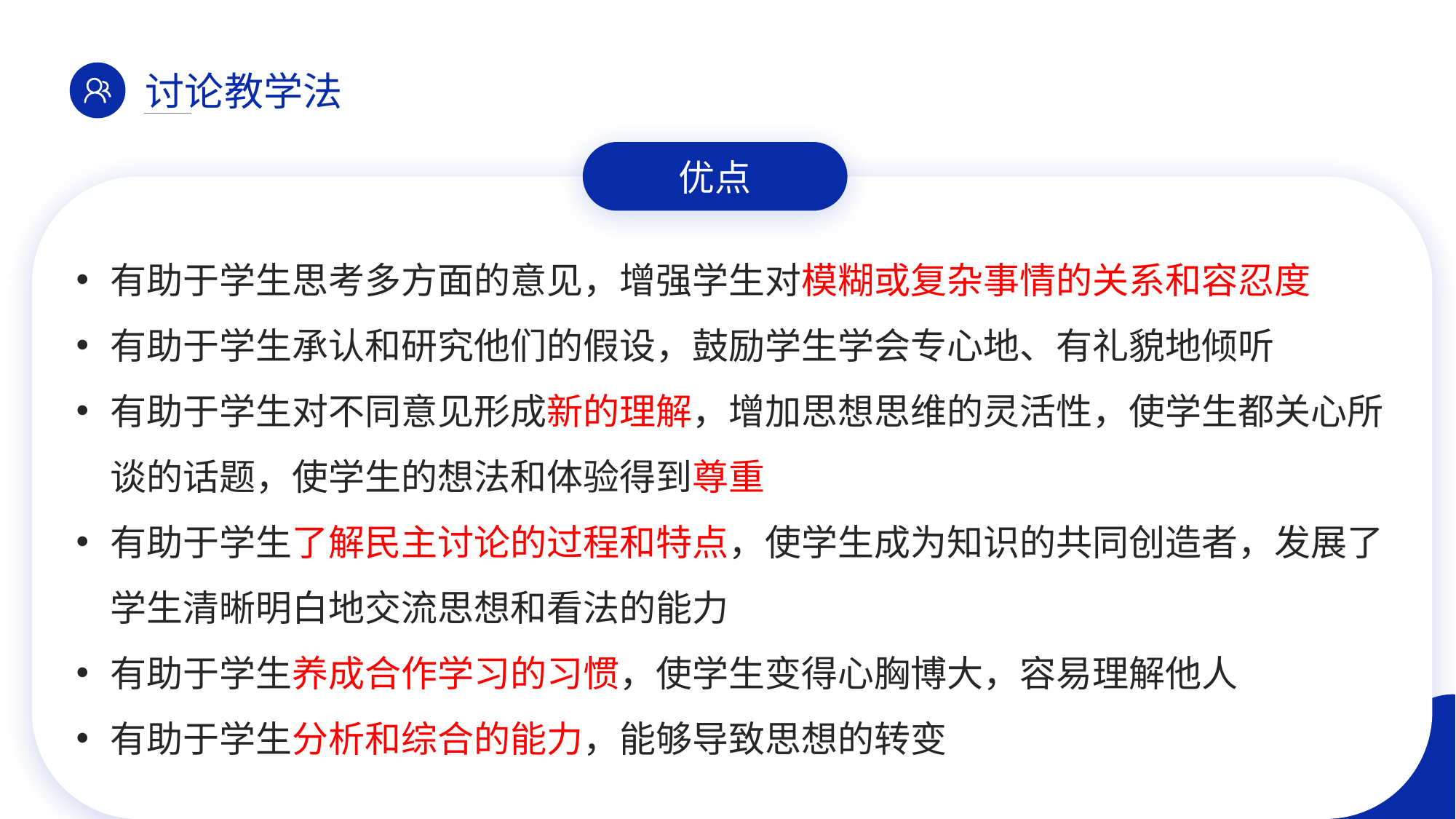

讨论教学法
优点
有助于学生思考多方面的意见，增强学生对模糊或复杂事情的关系和容忍度
有助于学生承认和研究他们的假设，鼓励学生学会专心地、有礼貌地倾听
有助于学生对不同意见形成新的理解，增加思想思维的灵活性，使学生都关心所谈的话题，使学生的想法和体验得到尊重
有助于学生了解民主讨论的过程和特点，使学生成为知识的共同创造者，发展了学生清晰明白地交流思想和看法的能力
有助于学生养成合作学习的习惯，使学生变得心胸博大，容易理解他人
有助于学生分析和综合的能力，能够导致思想的转变